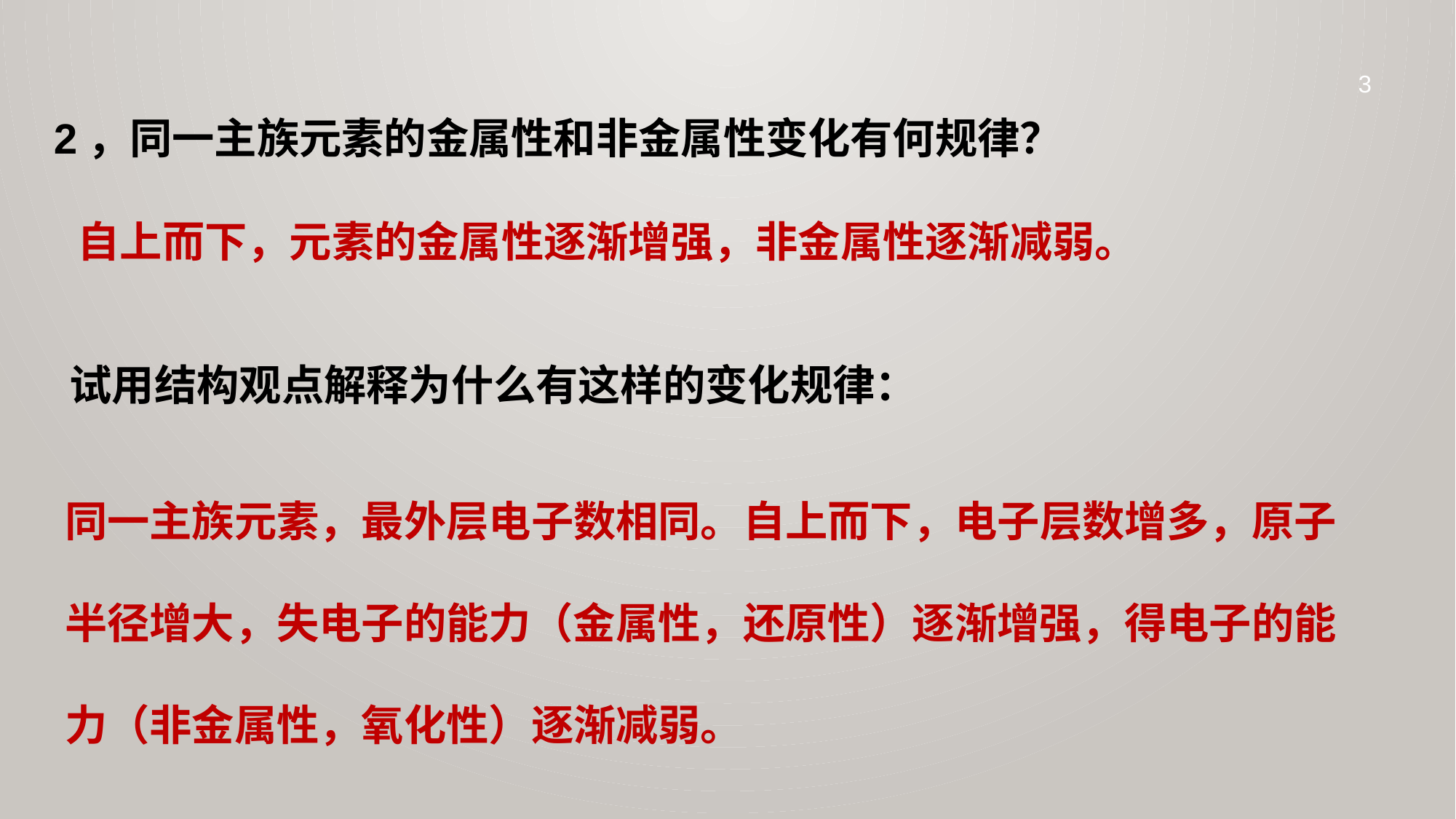

3
2，同一主族元素的金属性和非金属性变化有何规律？
自上而下，元素的金属性逐渐增强，非金属性逐渐减弱。
试用结构观点解释为什么有这样的变化规律：
同一主族元素，最外层电子数相同。自上而下，电子层数增多，原子半径增大，失电子的能力（金属性，还原性）逐渐增强，得电子的能力（非金属性，氧化性）逐渐减弱。